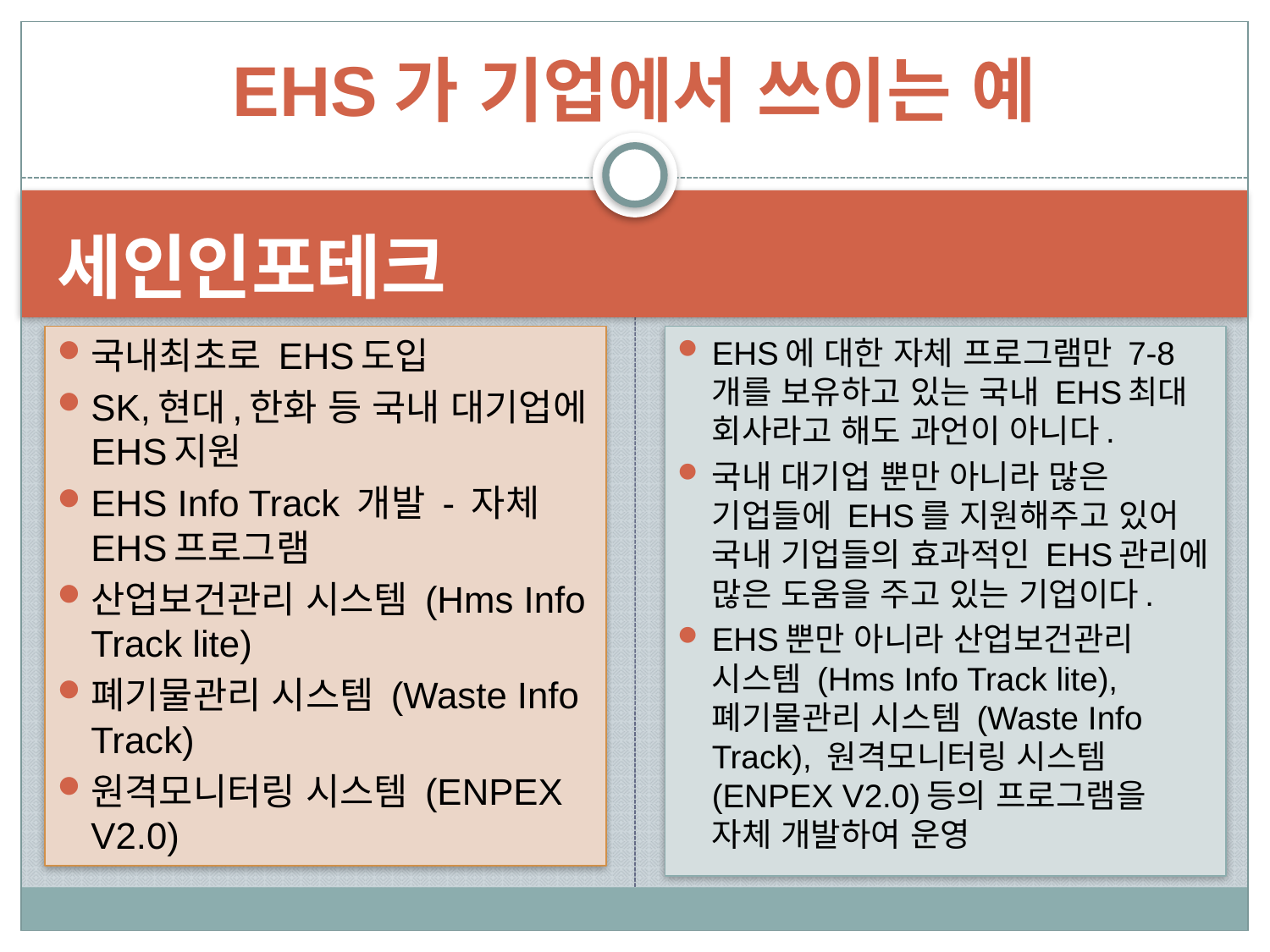

# EHS가 기업에서 쓰이는 예
세인인포테크
국내최초로 EHS도입
SK,현대,한화 등 국내 대기업에 EHS지원
EHS Info Track 개발 - 자체 EHS프로그램
산업보건관리 시스템 (Hms Info Track lite)
폐기물관리 시스템 (Waste Info Track)
원격모니터링 시스템 (ENPEX V2.0)
EHS에 대한 자체 프로그램만 7-8개를 보유하고 있는 국내 EHS최대 회사라고 해도 과언이 아니다.
국내 대기업 뿐만 아니라 많은 기업들에 EHS를 지원해주고 있어 국내 기업들의 효과적인 EHS관리에 많은 도움을 주고 있는 기업이다.
EHS뿐만 아니라 산업보건관리 시스템 (Hms Info Track lite),폐기물관리 시스템 (Waste Info Track), 원격모니터링 시스템 (ENPEX V2.0)등의 프로그램을 자체 개발하여 운영